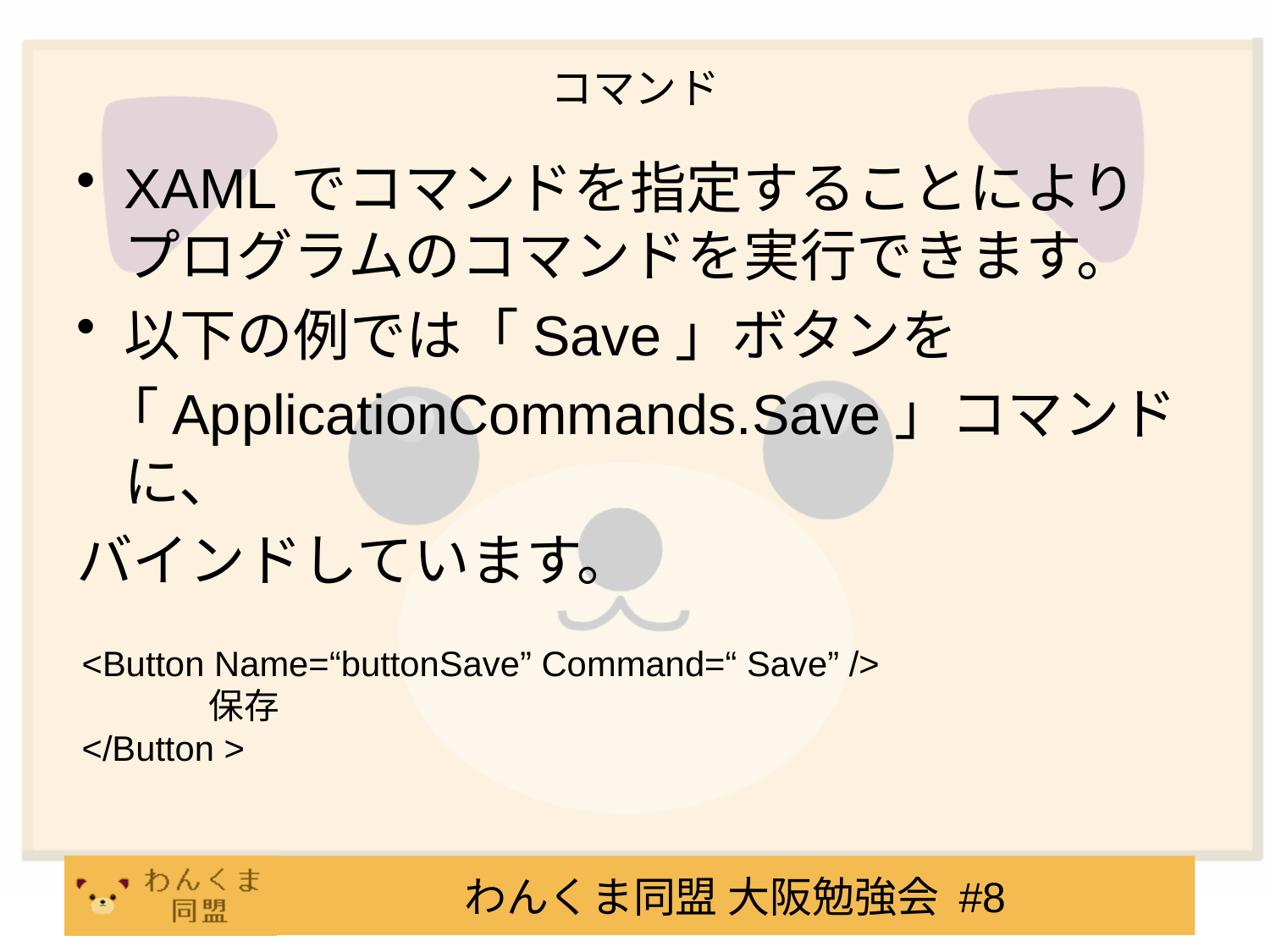

# コマンド
XAMLでコマンドを指定することによりプログラムのコマンドを実行できます。
以下の例では「Save」ボタンを
 「ApplicationCommands.Save」コマンドに、
バインドしています。

<Button Name=“buttonSave” Command=“ Save” />
	保存
</Button >